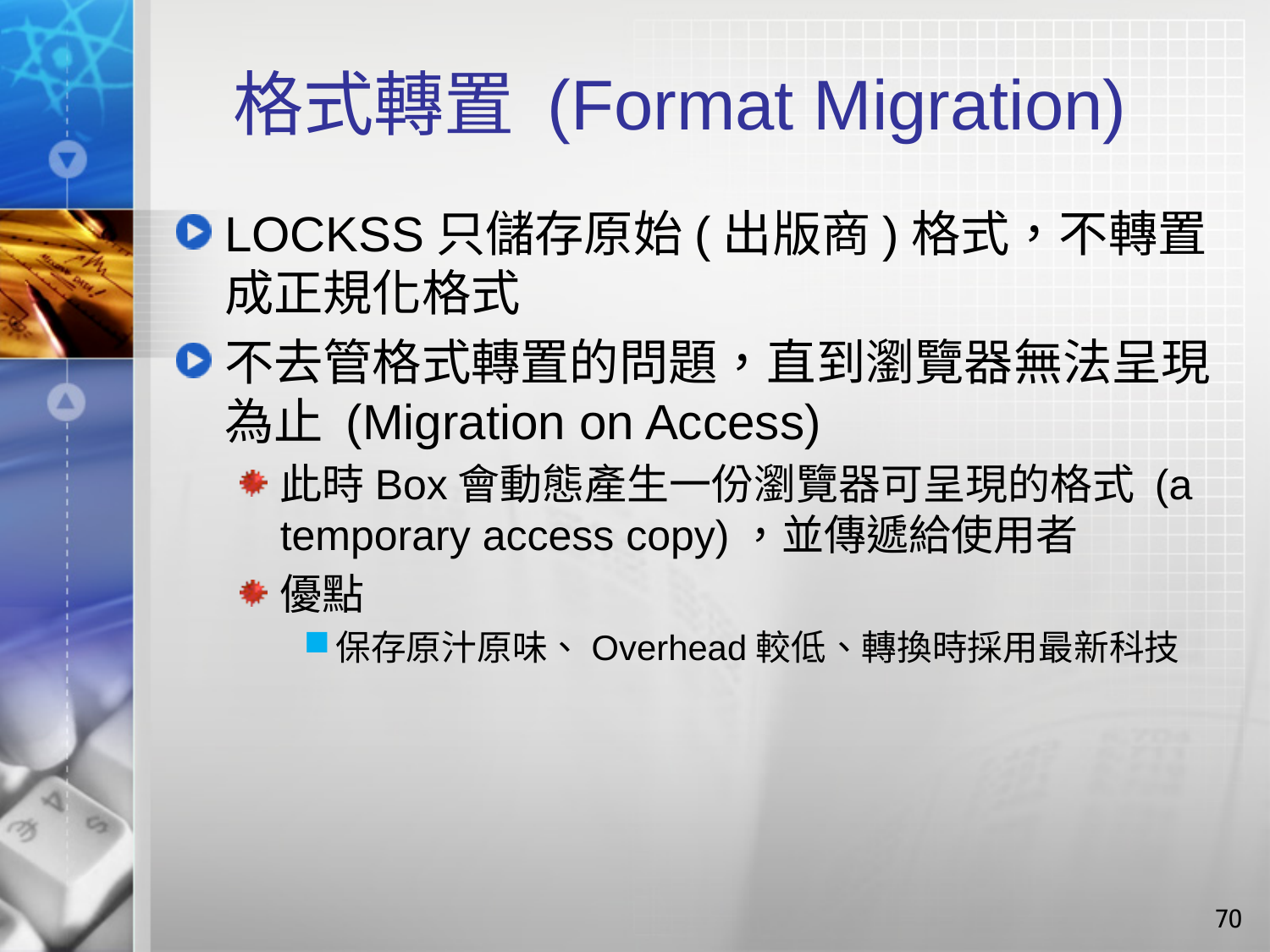

# 格式轉置 (Format Migration)
LOCKSS只儲存原始(出版商)格式，不轉置成正規化格式
不去管格式轉置的問題，直到瀏覽器無法呈現為止 (Migration on Access)
此時Box會動態產生一份瀏覽器可呈現的格式 (a temporary access copy)，並傳遞給使用者
優點
保存原汁原味、Overhead較低、轉換時採用最新科技
70